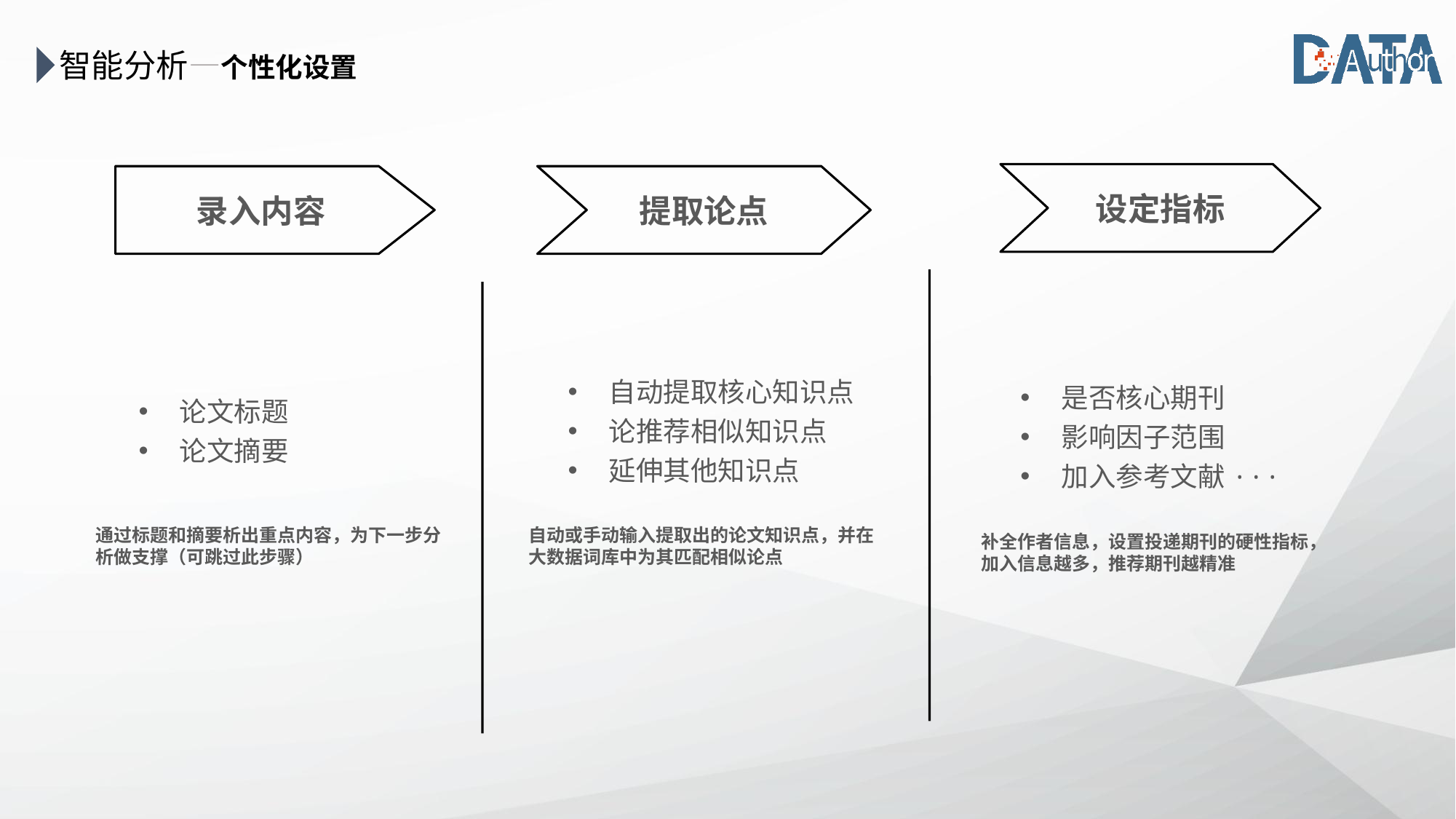

智能分析—个性化设置

设定指标
录入内容
提取论点

论文标题
论文摘要
自动提取核心知识点
论推荐相似知识点
延伸其他知识点
是否核心期刊
影响因子范围
加入参考文献···
通过标题和摘要析出重点内容，为下一步分析做支撑（可跳过此步骤）
自动或手动输入提取出的论文知识点，并在大数据词库中为其匹配相似论点
补全作者信息，设置投递期刊的硬性指标，加入信息越多，推荐期刊越精准